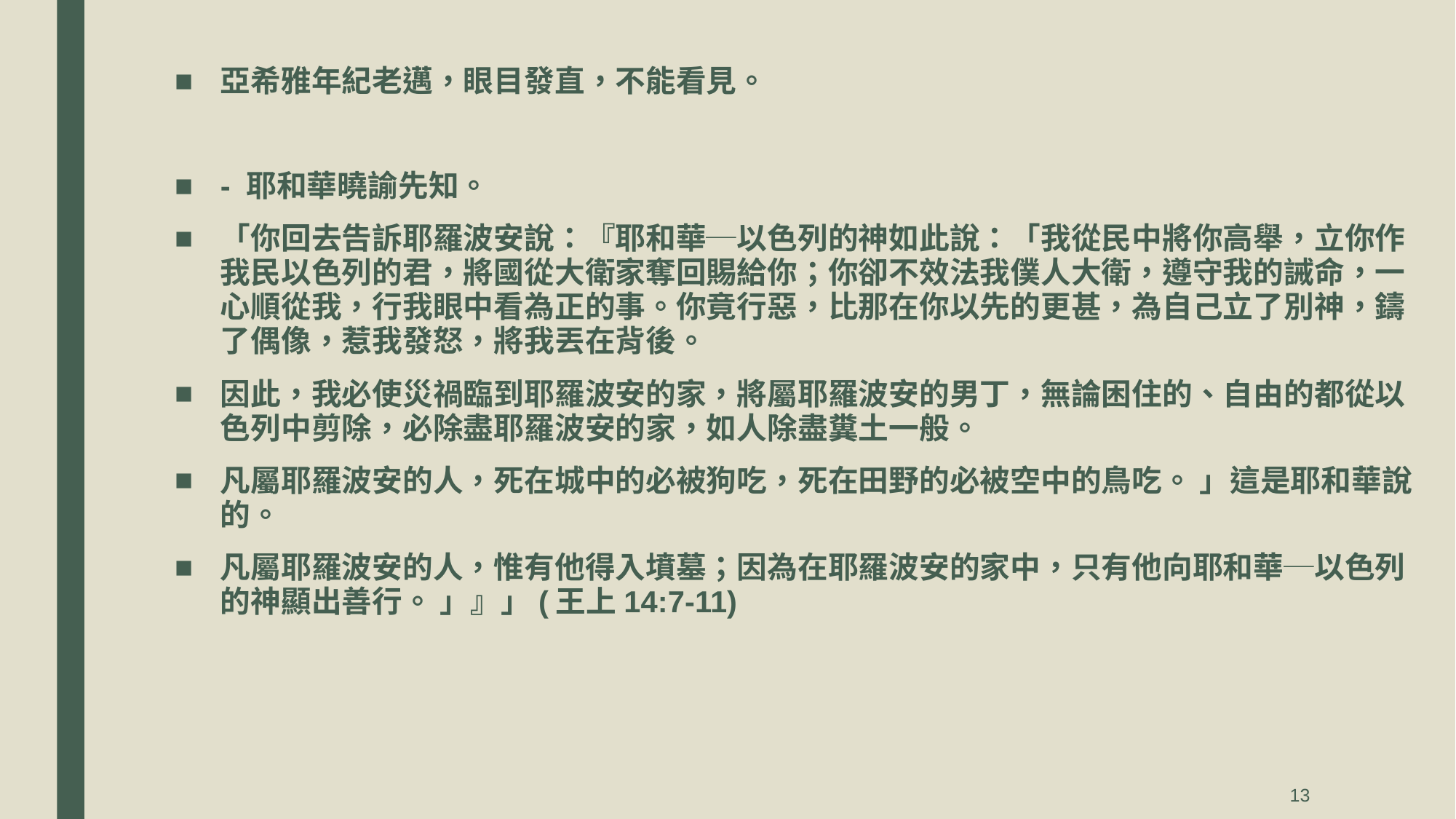

亞希雅年紀老邁，眼目發直，不能看見。

- 耶和華曉諭先知。
「你回去告訴耶羅波安說：『耶和華─以色列的神如此說：「我從民中將你高舉，立你作我民以色列的君，將國從大衛家奪回賜給你；你卻不效法我僕人大衛，遵守我的誡命，一心順從我，行我眼中看為正的事。你竟行惡，比那在你以先的更甚，為自己立了別神，鑄了偶像，惹我發怒，將我丟在背後。
因此，我必使災禍臨到耶羅波安的家，將屬耶羅波安的男丁，無論困住的、自由的都從以色列中剪除，必除盡耶羅波安的家，如人除盡糞土一般。
凡屬耶羅波安的人，死在城中的必被狗吃，死在田野的必被空中的鳥吃。 」這是耶和華說的。
凡屬耶羅波安的人，惟有他得入墳墓；因為在耶羅波安的家中，只有他向耶和華─以色列的神顯出善行。 」』」(王上14:7-11)
13